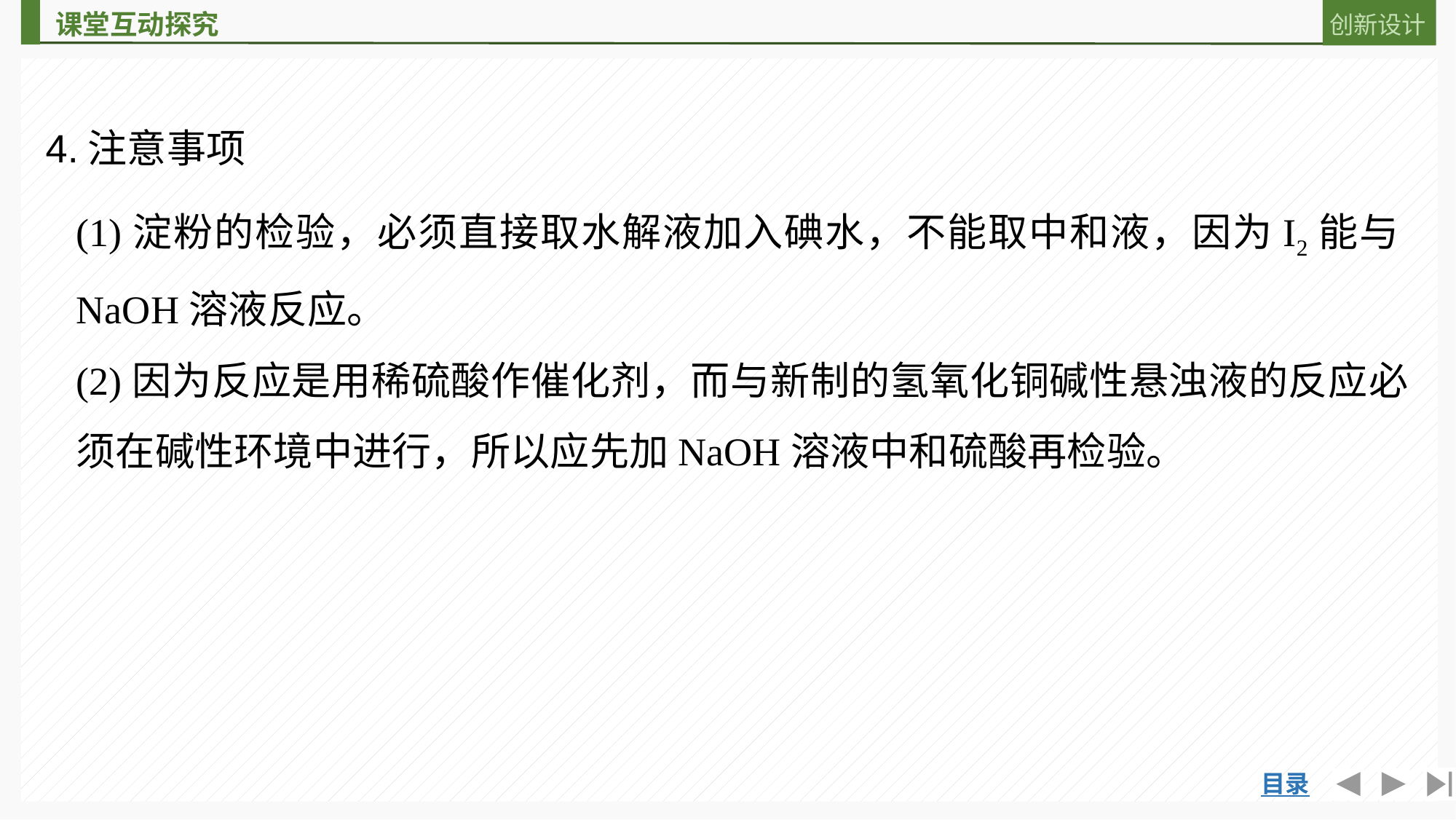

4.注意事项
(1)淀粉的检验，必须直接取水解液加入碘水，不能取中和液，因为I2能与NaOH溶液反应。
(2)因为反应是用稀硫酸作催化剂，而与新制的氢氧化铜碱性悬浊液的反应必须在碱性环境中进行，所以应先加NaOH溶液中和硫酸再检验。